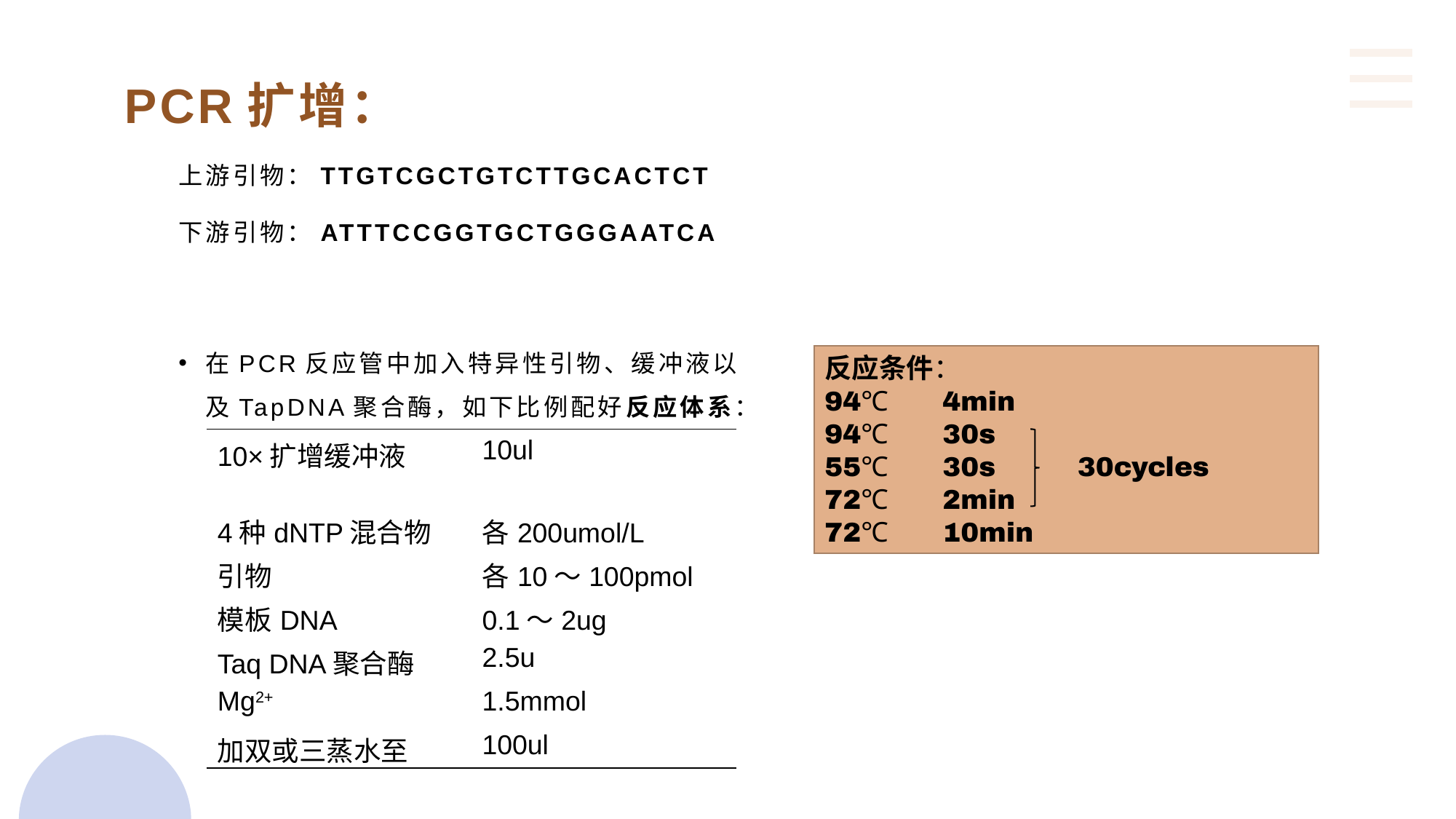

PCR扩增：
上游引物：TTGTCGCTGTCTTGCACTCT
下游引物：ATTTCCGGTGCTGGGAATCA

在PCR反应管中加入特异性引物、缓冲液以及TapDNA聚合酶，如下比例配好反应体系：

反应条件：
94℃      4min
94℃      30s
55℃      30s         30cycles
72℃      2min
72℃      10min
| 10×扩增缓冲液 | 10ul |
| --- | --- |
| 4种dNTP混合物 | 各200umol/L |
| 引物 | 各10～100pmol |
| 模板DNA | 0.1～2ug |
| Taq DNA聚合酶 | 2.5u |
| Mg2+ | 1.5mmol |
| 加双或三蒸水至 | 100ul |